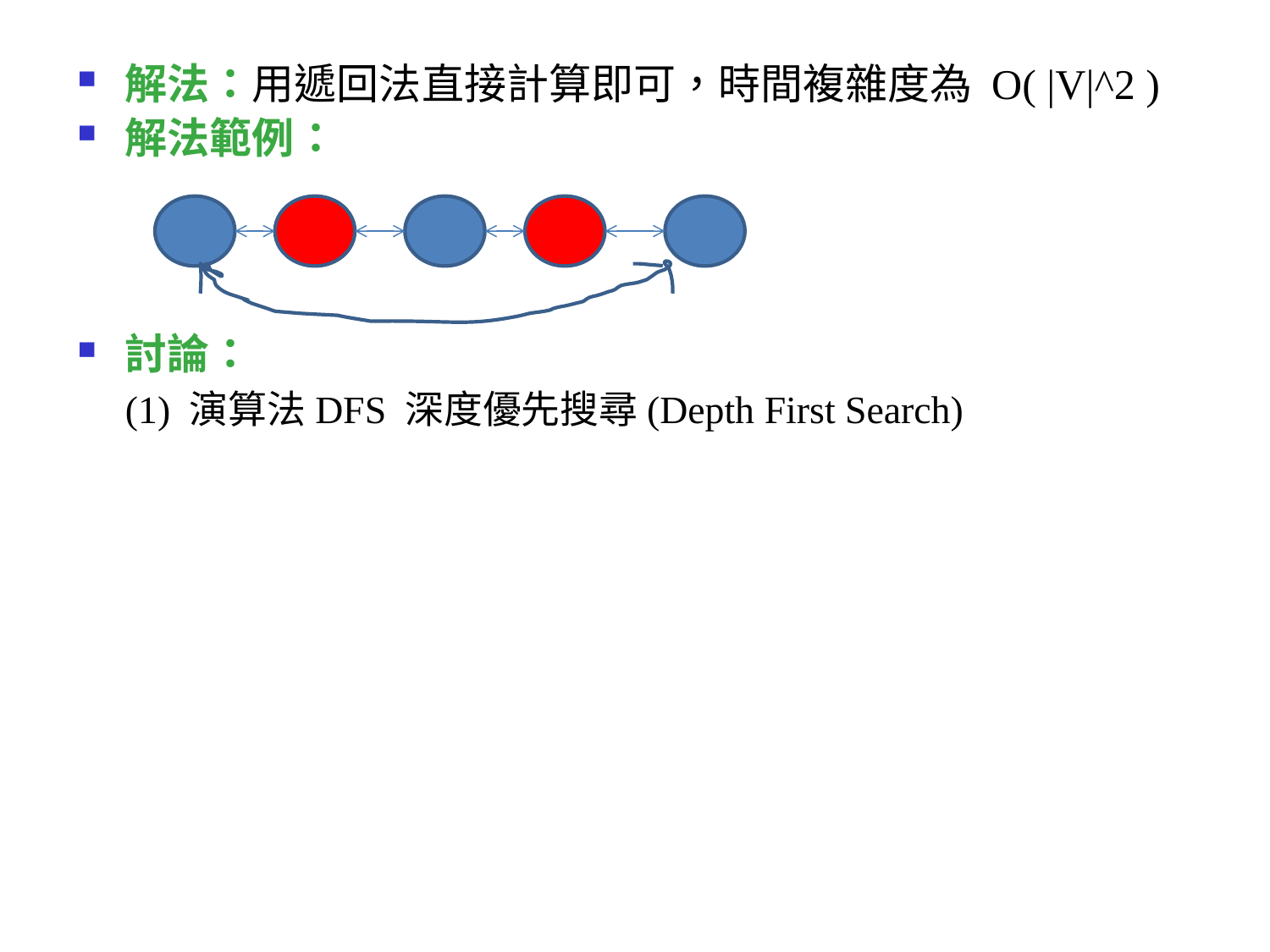

解法：用遞回法直接計算即可，時間複雜度為 O( |V|^2 )
解法範例：

討論：
	(1) 演算法DFS 深度優先搜尋(Depth First Search)